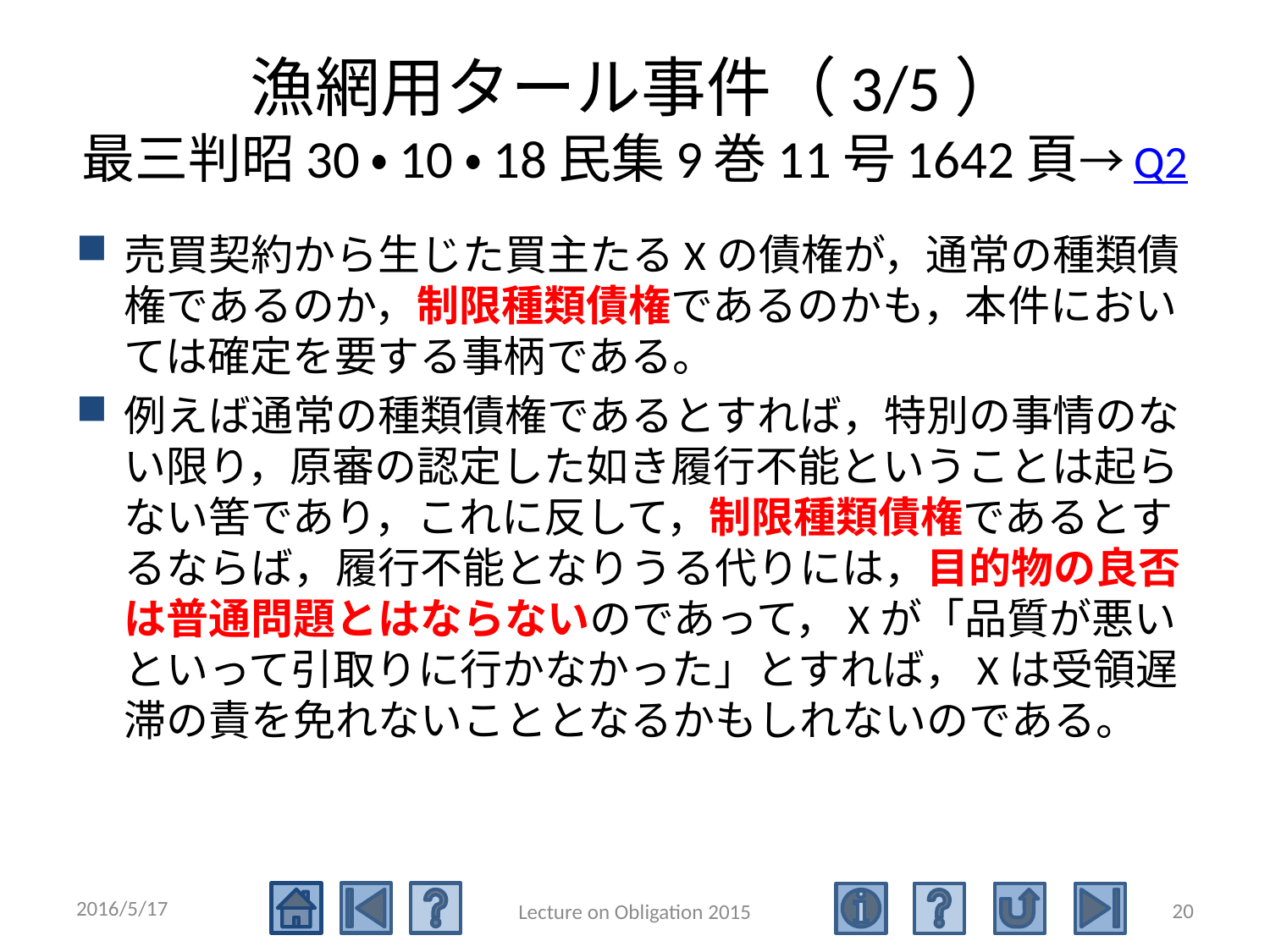

# 漁網用タール事件（3/5） 最三判昭30・10・18民集9巻11号1642頁→Q2
売買契約から生じた買主たるXの債権が，通常の種類債権であるのか，制限種類債権であるのかも，本件においては確定を要する事柄である。
例えば通常の種類債権であるとすれば，特別の事情のない限り，原審の認定した如き履行不能ということは起らない筈であり，これに反して，制限種類債権であるとするならば，履行不能となりうる代りには，目的物の良否は普通問題とはならないのであって，Xが「品質が悪いといって引取りに行かなかった」とすれば，Xは受領遅滞の責を免れないこととなるかもしれないのである。
2016/5/17
20
Lecture on Obligation 2015